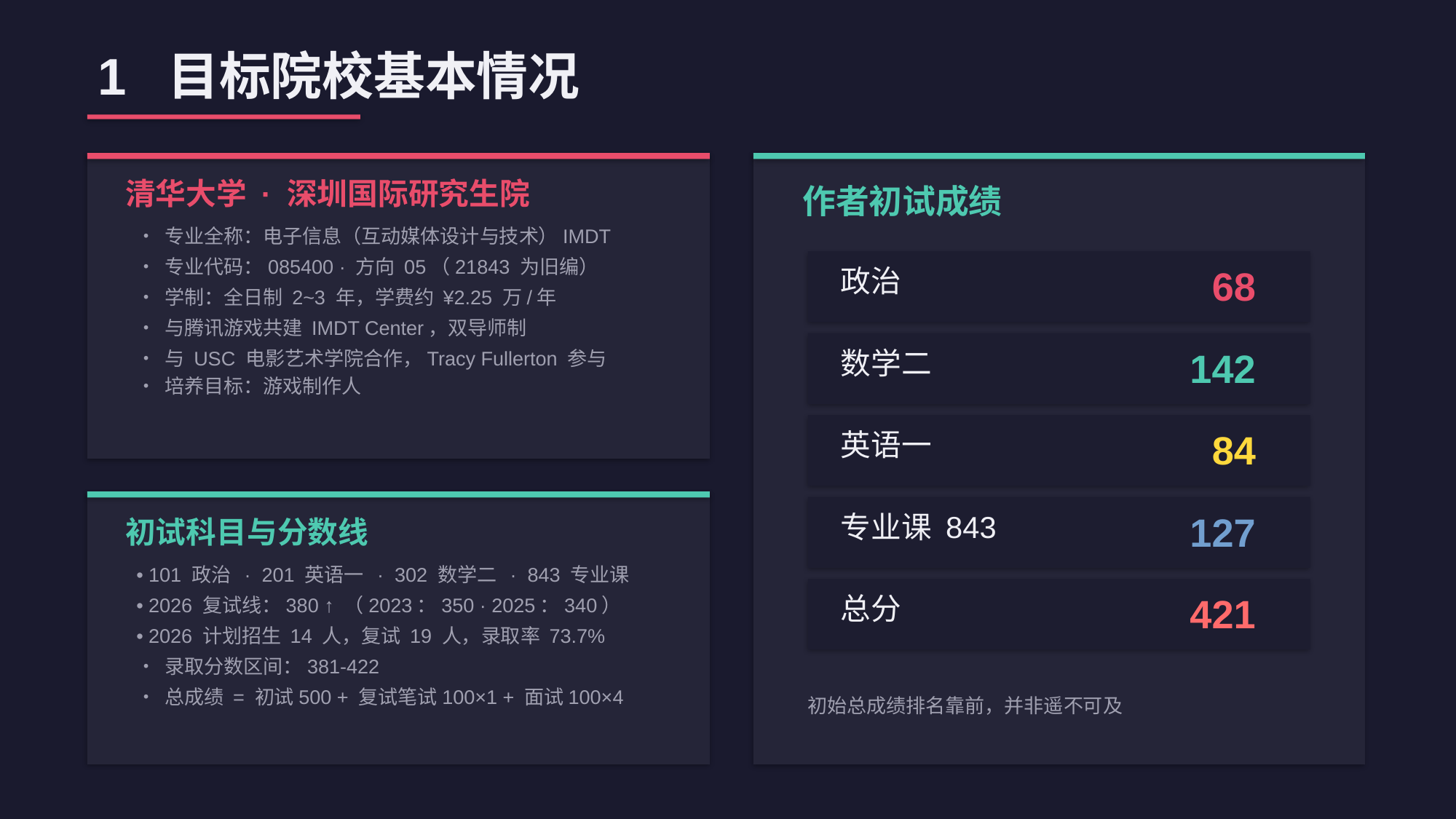

1  目标院校基本情况

清华大学 · 深圳国际研究生院
作者初试成绩
• 专业全称：电子信息（互动媒体设计与技术）IMDT
• 专业代码：085400 · 方向 05（21843 为旧编）

政治
68
• 学制：全日制 2~3 年，学费约 ¥2.25 万/年
• 与腾讯游戏共建 IMDT Center，双导师制

数学二
142
• 与 USC 电影艺术学院合作，Tracy Fullerton 参与
• 培养目标：游戏制作人

英语一
84

专业课 843
127
初试科目与分数线
• 101 政治  ·  201 英语一  ·  302 数学二  ·  843 专业课

总分
421
• 2026 复试线：380 ↑ （2023：350 · 2025：340）
• 2026 计划招生 14 人，复试 19 人，录取率 73.7%
• 录取分数区间：381-422
• 总成绩 = 初试500 + 复试笔试100×1 + 面试100×4
初始总成绩排名靠前，并非遥不可及